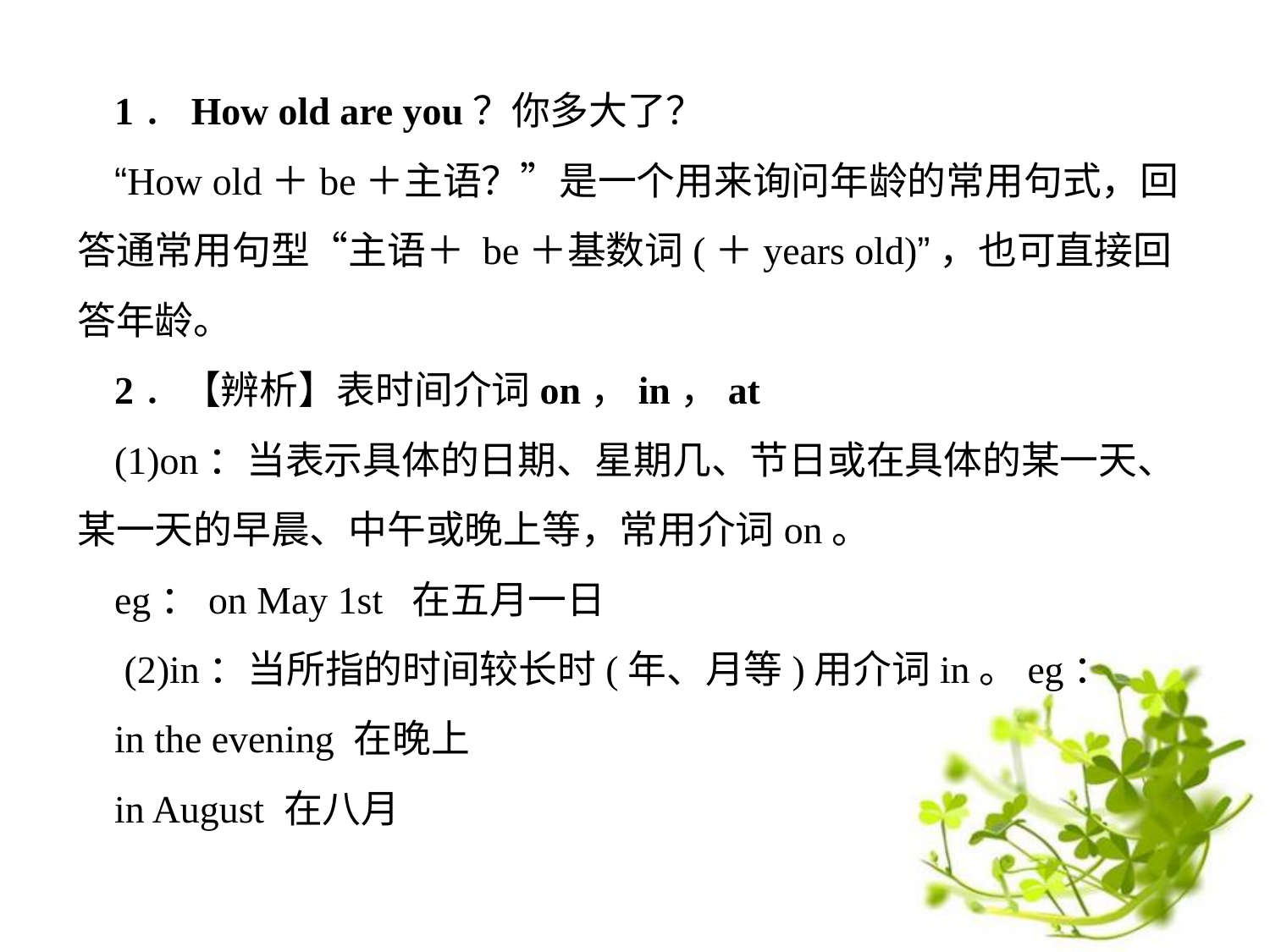

1．How old are you？你多大了？
“How old＋be＋主语？”是一个用来询问年龄的常用句式，回答通常用句型“主语＋ be＋基数词(＋years old)”，也可直接回答年龄。
2．【辨析】表时间介词on，in，at
(1)on：当表示具体的日期、星期几、节日或在具体的某一天、某一天的早晨、中午或晚上等，常用介词on。
eg：on May 1st  在五月一日
 (2)in：当所指的时间较长时(年、月等)用介词in。eg：
in the evening 在晚上
in August 在八月